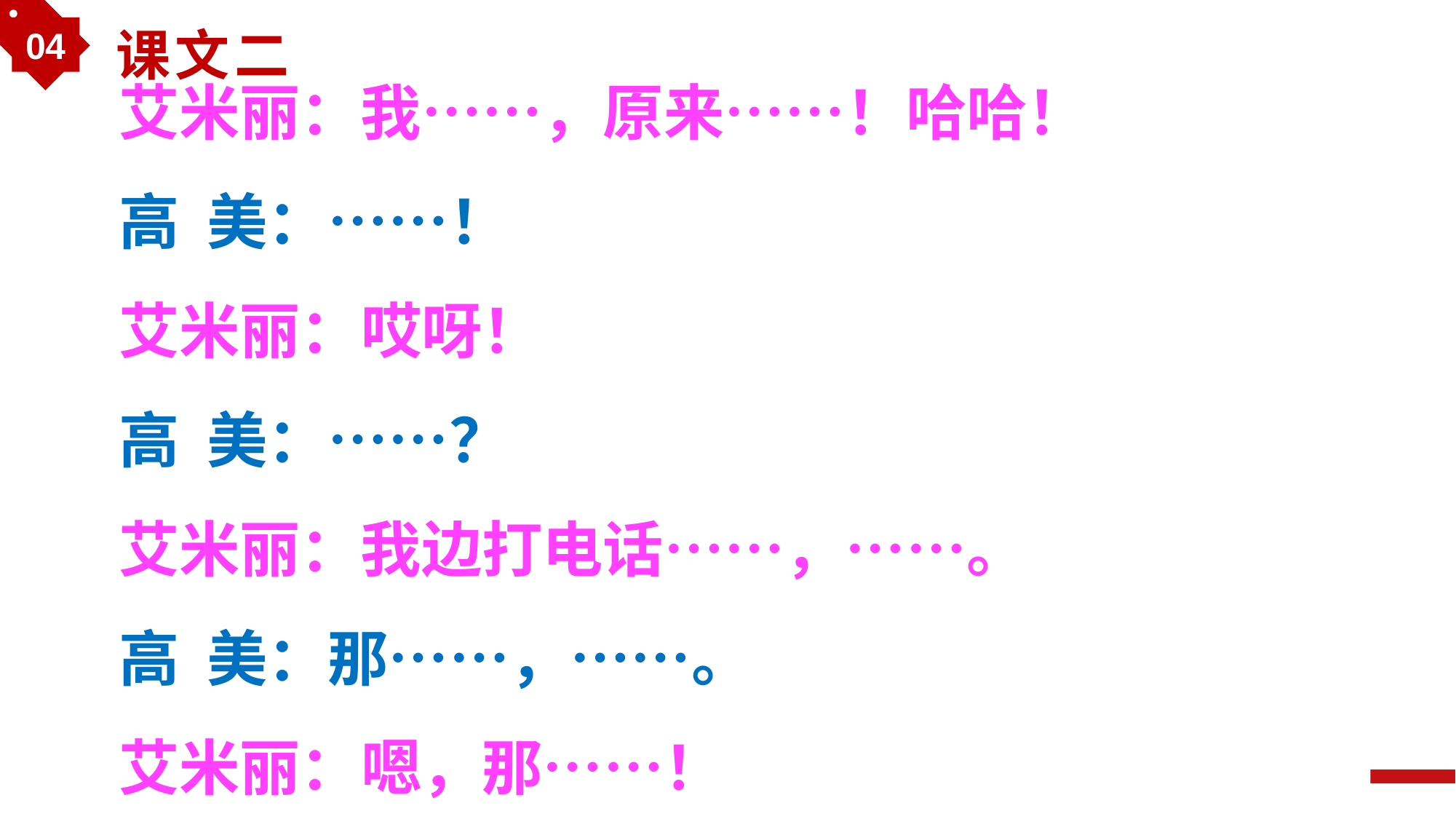

04
课文二
艾米丽：我……，原来……！哈哈！
高  美：……！
艾米丽：哎呀！
高  美：……？
艾米丽：我边打电话……，……。
高  美：那……，……。
艾米丽：嗯，那……！